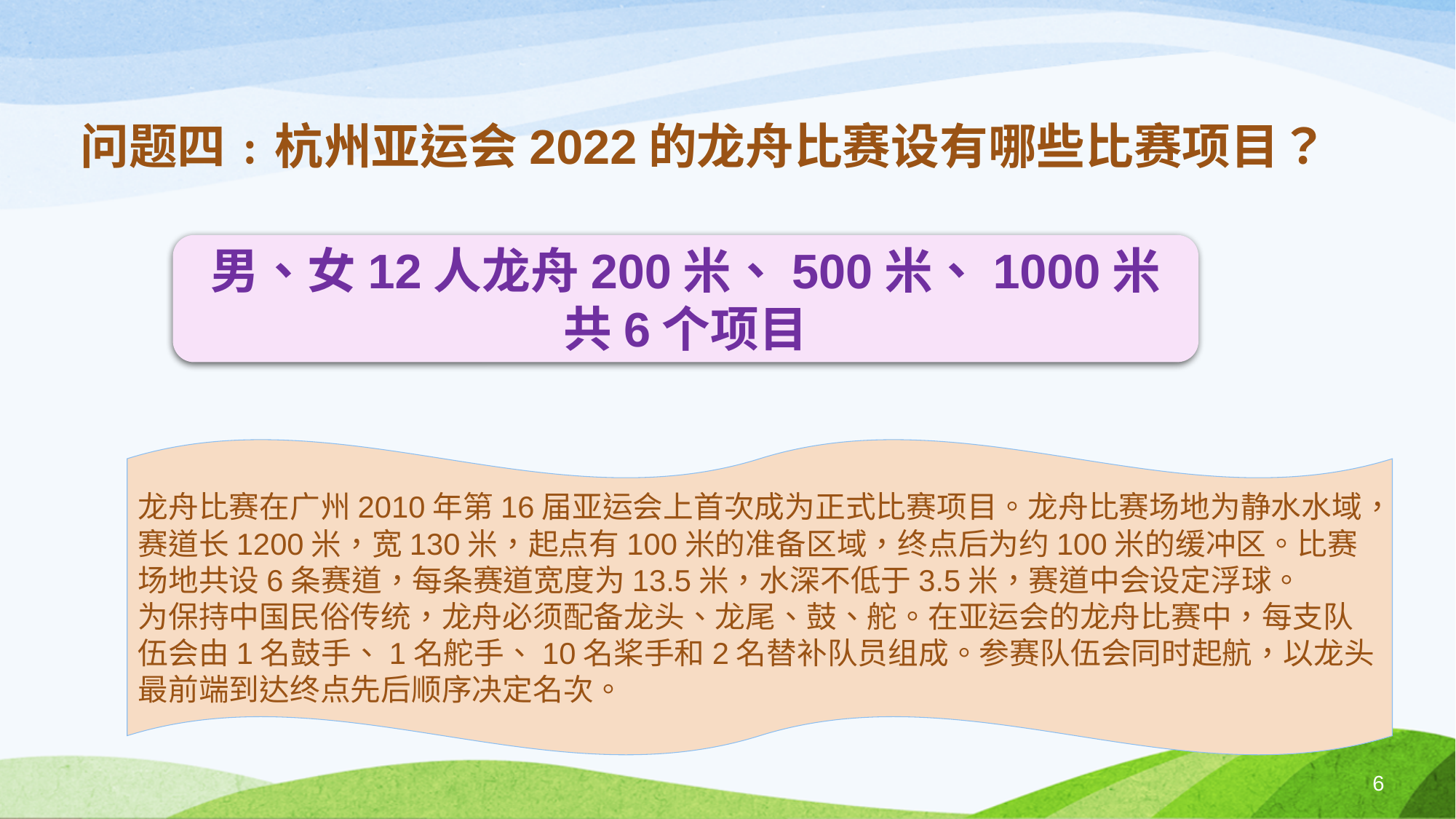

问题四﹕杭州亚运会2022的龙舟比赛设有哪些比赛项目？
男、女12人龙舟200米、500米、1000米
共6个项目
龙舟比赛在广州2010年第16届亚运会上首次成为正式比赛项目。龙舟比赛场地为静水水域，赛道长1200米，宽130米，起点有100米的准备区域，终点后为约100米的缓冲区。比赛场地共设6条赛道，每条赛道宽度为13.5米，水深不低于3.5米，赛道中会设定浮球。
为保持中国民俗传统，龙舟必须配备龙头、龙尾、鼓、舵。在亚运会的龙舟比赛中，每支队伍会由1名鼓手、1名舵手、10名桨手和2名替补队员组成。参赛队伍会同时起航，以龙头最前端到达终点先后顺序决定名次。
6